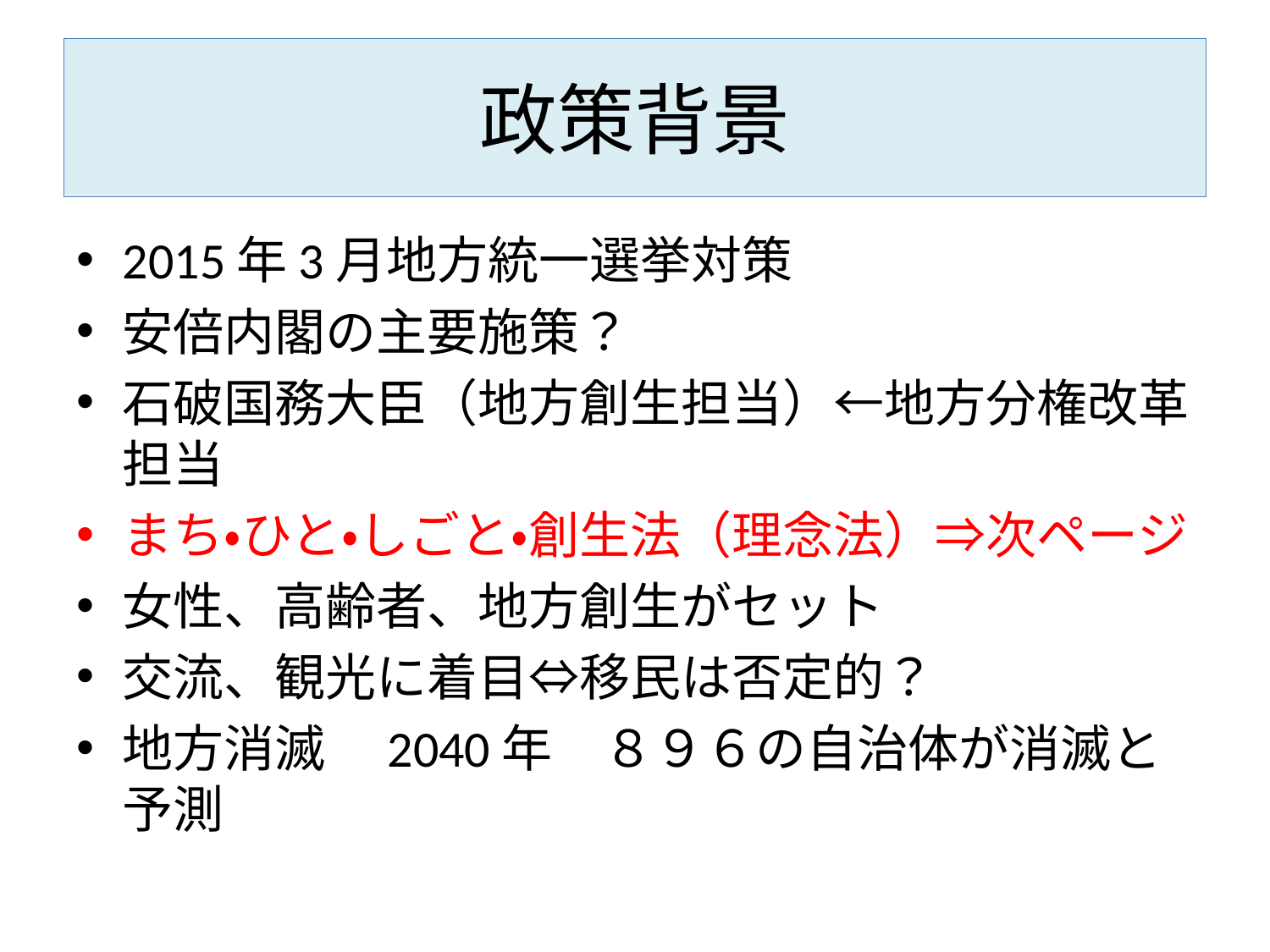

# 政策背景
2015年3月地方統一選挙対策
安倍内閣の主要施策？
石破国務大臣（地方創生担当）←地方分権改革担当
まち・ひと・しごと・創生法（理念法）⇒次ページ
女性、高齢者、地方創生がセット
交流、観光に着目⇔移民は否定的？
地方消滅　2040年　８９６の自治体が消滅と予測